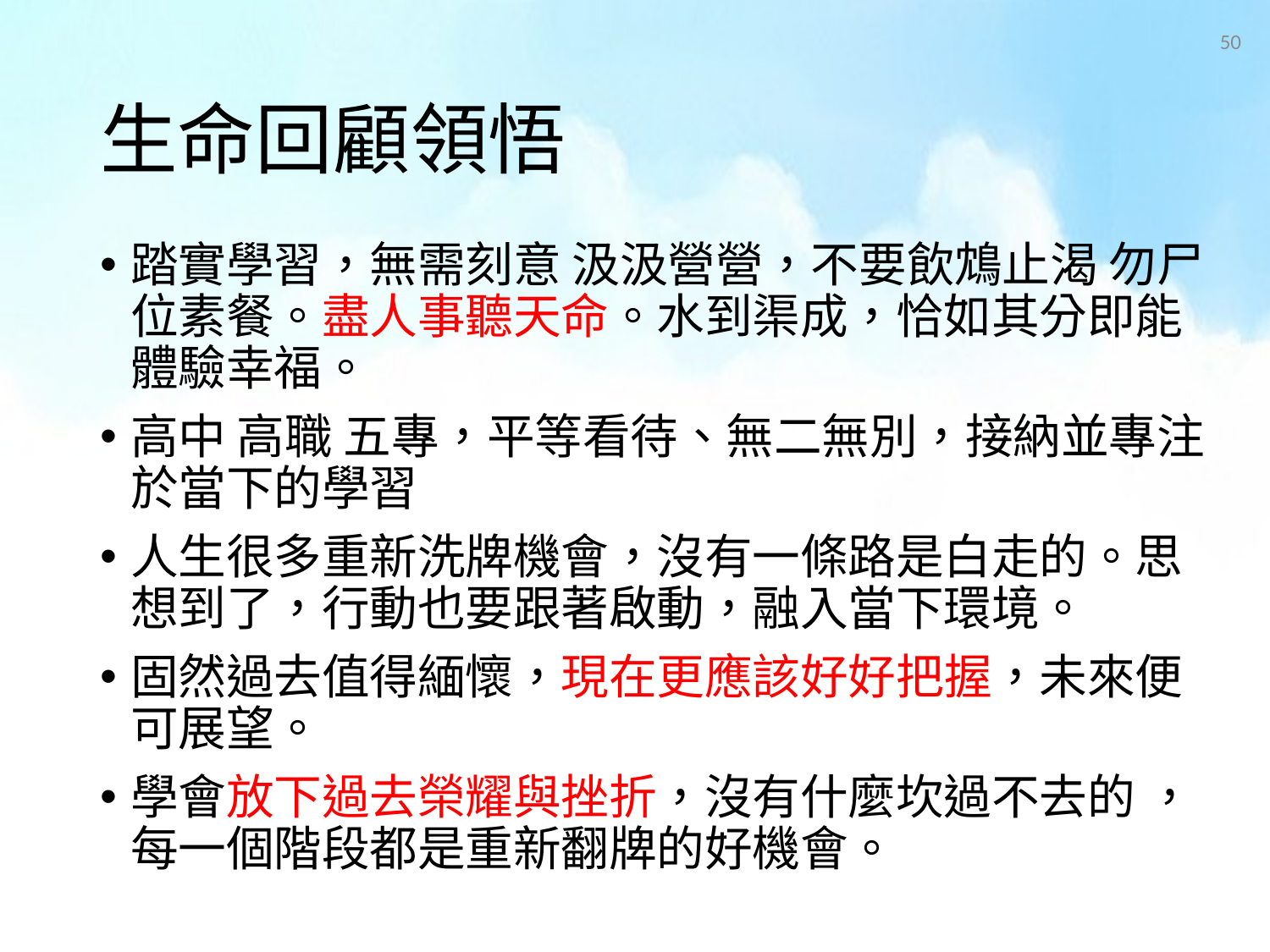

50
# 生命回顧領悟
踏實學習，無需刻意 汲汲營營，不要飲鴆止渴 勿尸位素餐。盡人事聽天命。水到渠成，恰如其分即能體驗幸福。
高中 高職 五專，平等看待、無二無別，接納並專注於當下的學習
人生很多重新洗牌機會，沒有一條路是白走的。思想到了，行動也要跟著啟動，融入當下環境。
固然過去值得緬懷，現在更應該好好把握，未來便可展望。
學會放下過去榮耀與挫折，沒有什麼坎過不去的 ，每一個階段都是重新翻牌的好機會。